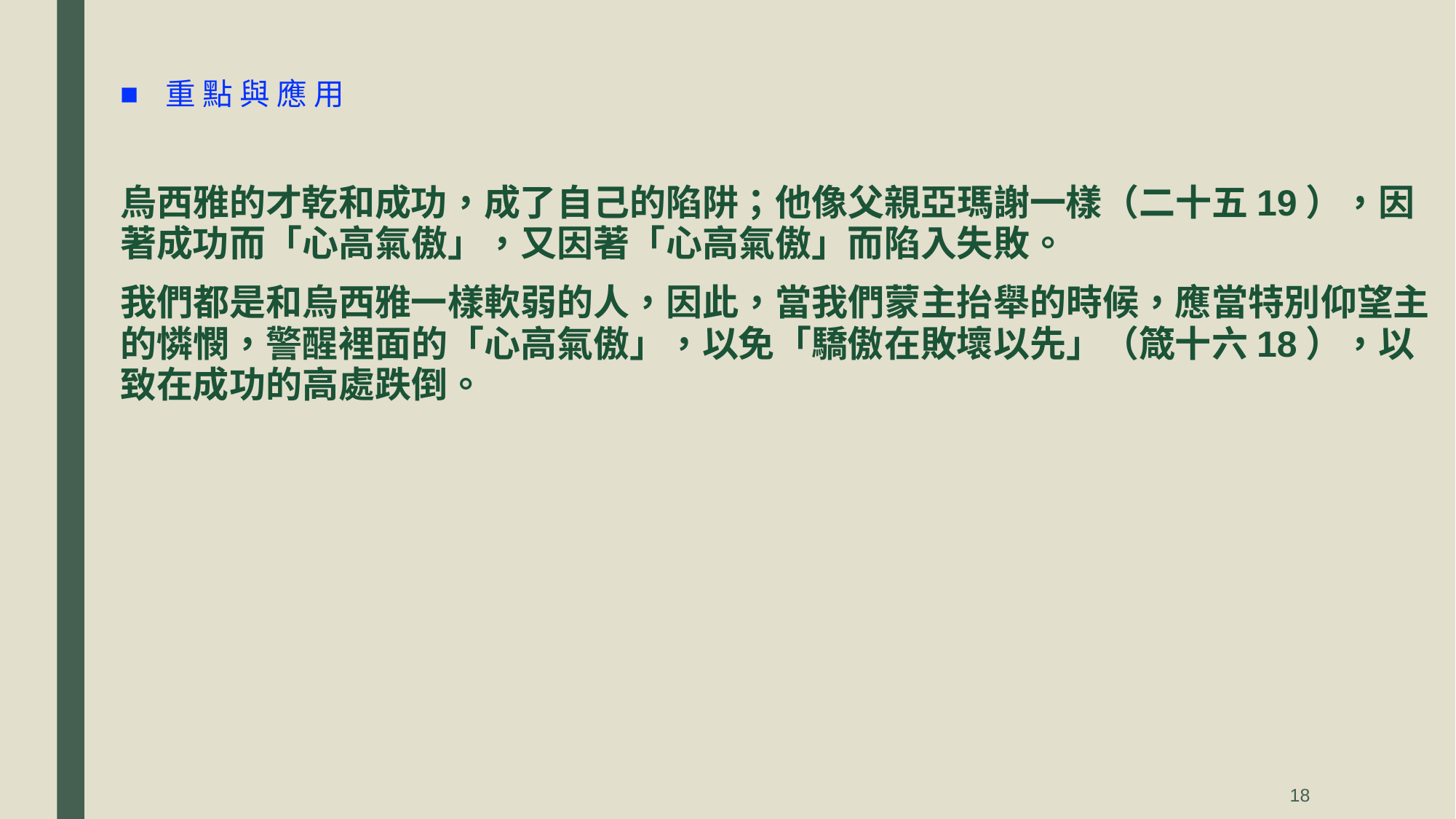

重 點 與 應 用

烏西雅的才乾和成功，成了自己的陷阱；他像父親亞瑪謝一樣（二十五19），因著成功而「心高氣傲」，又因著「心高氣傲」而陷入失敗。
我們都是和烏西雅一樣軟弱的人，因此，當我們蒙主抬舉的時候，應當特別仰望主的憐憫，警醒裡面的「心高氣傲」，以免「驕傲在敗壞以先」（箴十六18），以致在成功的高處跌倒。

18